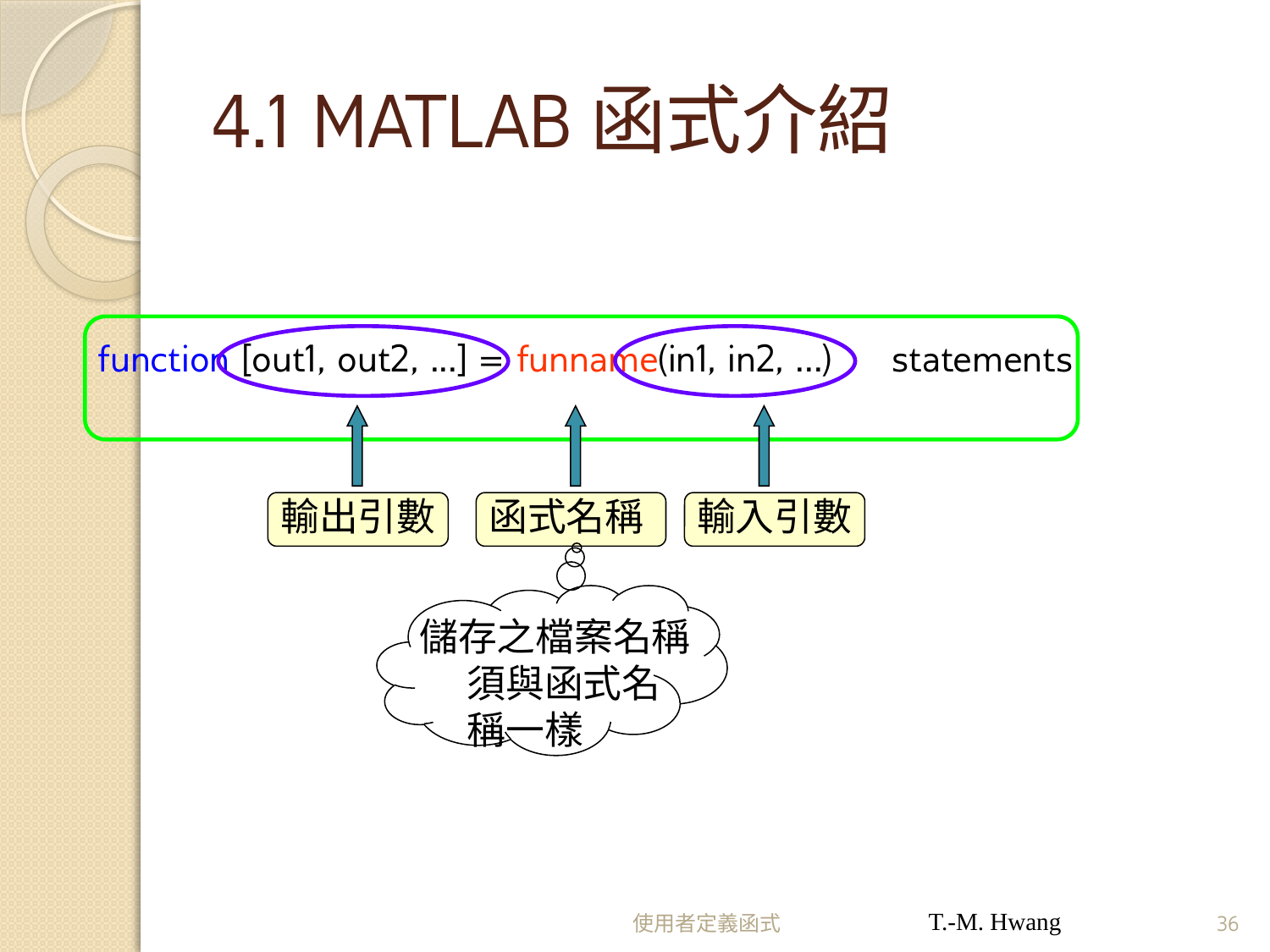

# 4.1 MATLAB函式介紹

function [out1, out2, ...] = funname(in1, in2, ...)    statements

輸出引數

函式名稱

輸入引數

儲存之檔案名稱須與函式名稱一樣
使用者定義函式
T.-M. Hwang
36